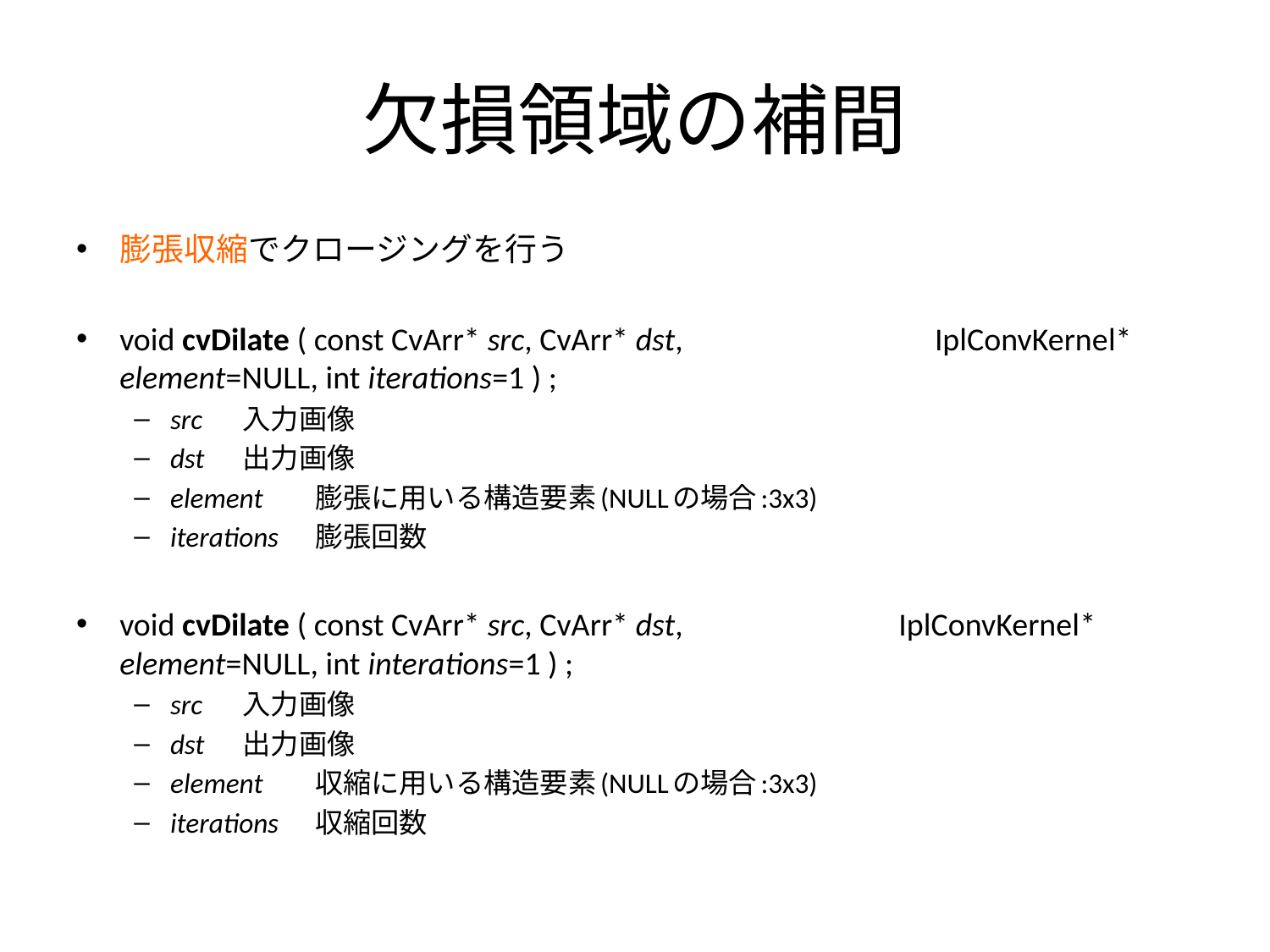

# 欠損領域の補間
膨張収縮でクロージングを行う

void cvDilate ( const CvArr* src, CvArr* dst,                                   IplConvKernel* element=NULL, int iterations=1 ) ;
src		入力画像
dst		出力画像
element	膨張に用いる構造要素(NULLの場合:3x3)
iterations	膨張回数

void cvDilate ( const CvArr* src, CvArr* dst,                              IplConvKernel* element=NULL, int interations=1 ) ;
src		入力画像
dst		出力画像
element	収縮に用いる構造要素(NULLの場合:3x3)
iterations	収縮回数